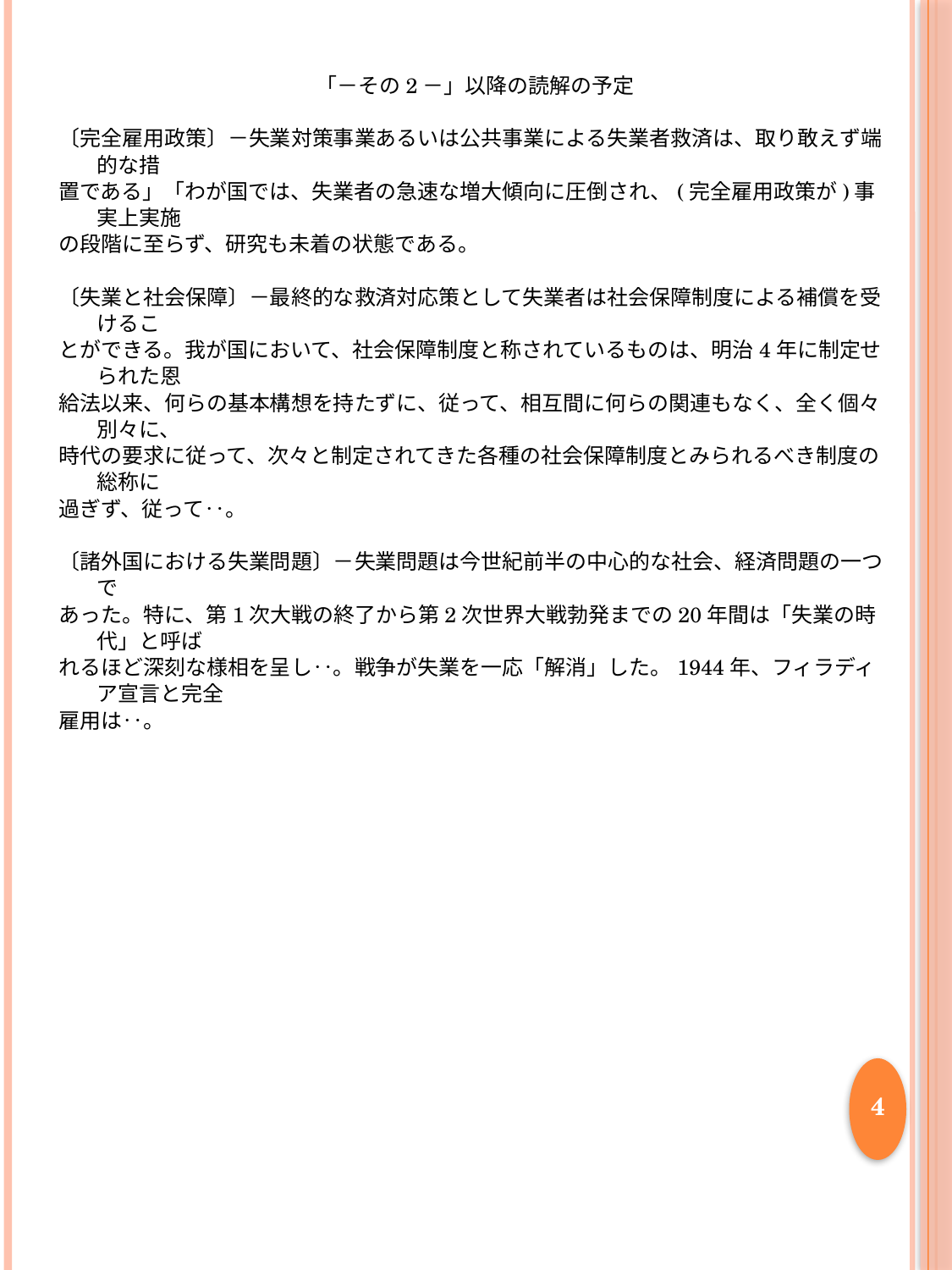

「－その2－」以降の読解の予定

〔完全雇用政策〕－失業対策事業あるいは公共事業による失業者救済は、取り敢えず端的な措
置である」「わが国では、失業者の急速な増大傾向に圧倒され、(完全雇用政策が)事実上実施
の段階に至らず、研究も未着の状態である。

〔失業と社会保障〕－最終的な救済対応策として失業者は社会保障制度による補償を受けるこ
とができる。我が国において、社会保障制度と称されているものは、明治4年に制定せられた恩
給法以来、何らの基本構想を持たずに、従って、相互間に何らの関連もなく、全く個々別々に、
時代の要求に従って、次々と制定されてきた各種の社会保障制度とみられるべき制度の総称に
過ぎず、従って‥。

〔諸外国における失業問題〕－失業問題は今世紀前半の中心的な社会、経済問題の一つで
あった。特に、第1次大戦の終了から第2次世界大戦勃発までの20年間は「失業の時代」と呼ば
れるほど深刻な様相を呈し‥。戦争が失業を一応「解消」した。1944年、フィラディア宣言と完全
雇用は‥。

4